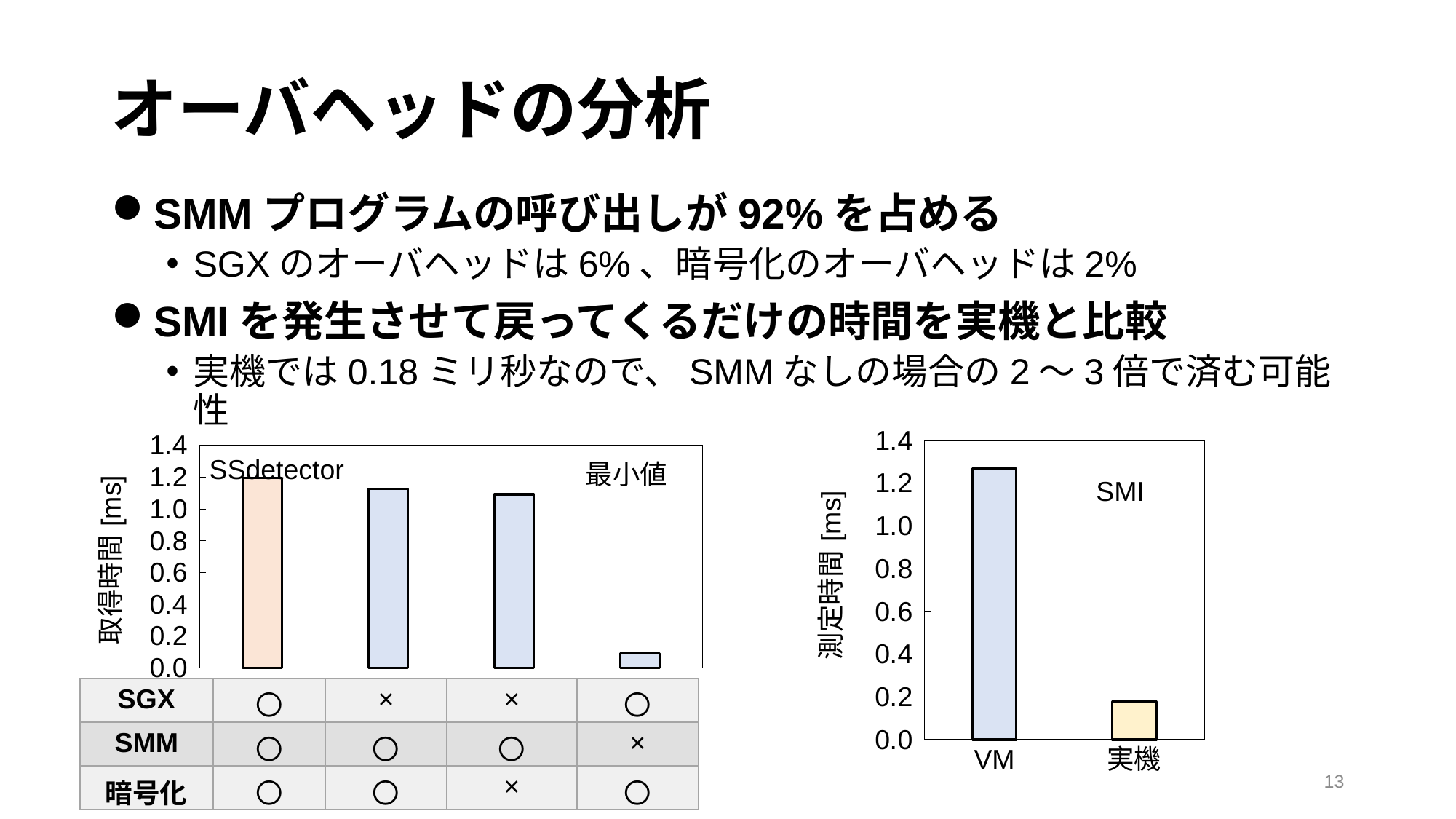

# オーバヘッドの分析
SMMプログラムの呼び出しが92%を占める
SGXのオーバヘッドは6%、暗号化のオーバヘッドは2%
SMIを発生させて戻ってくるだけの時間を実機と比較
実機では0.18ミリ秒なので、SMMなしの場合の2～3倍で済む可能性

### Chart

| Category |  |
|---|---|
| VM | 1.2681680000000002 |
| 実機 | 0.1770215 |

### Chart

| Category |  |
|---|---|
| SSdetector | 1.1950129999999999 |
| SGXなし | 1.1244020000000001 |
| SMMのみ | 1.091637 |
| SMMなし | 0.090559 |
SSdetector
最小値
SMI
| SGX | 〇 | × | × | 〇 |
| --- | --- | --- | --- | --- |
| SMM | 〇 | 〇 | 〇 | × |
| 暗号化 | 〇 | 〇 | × | 〇 |
13